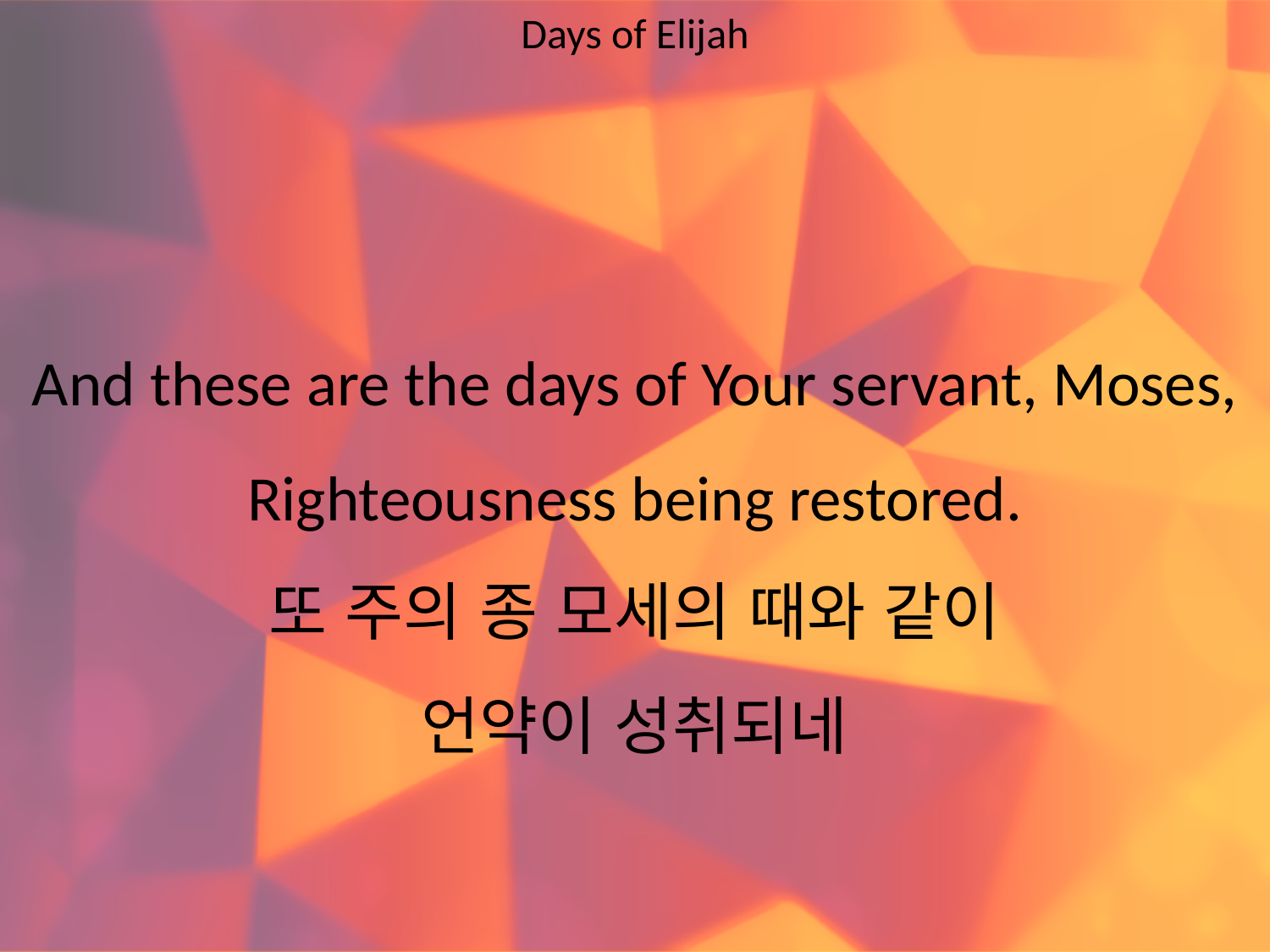

Days of Elijah
#
And these are the days of Your servant, Moses,
Righteousness being restored.
또 주의 종 모세의 때와 같이
언약이 성취되네